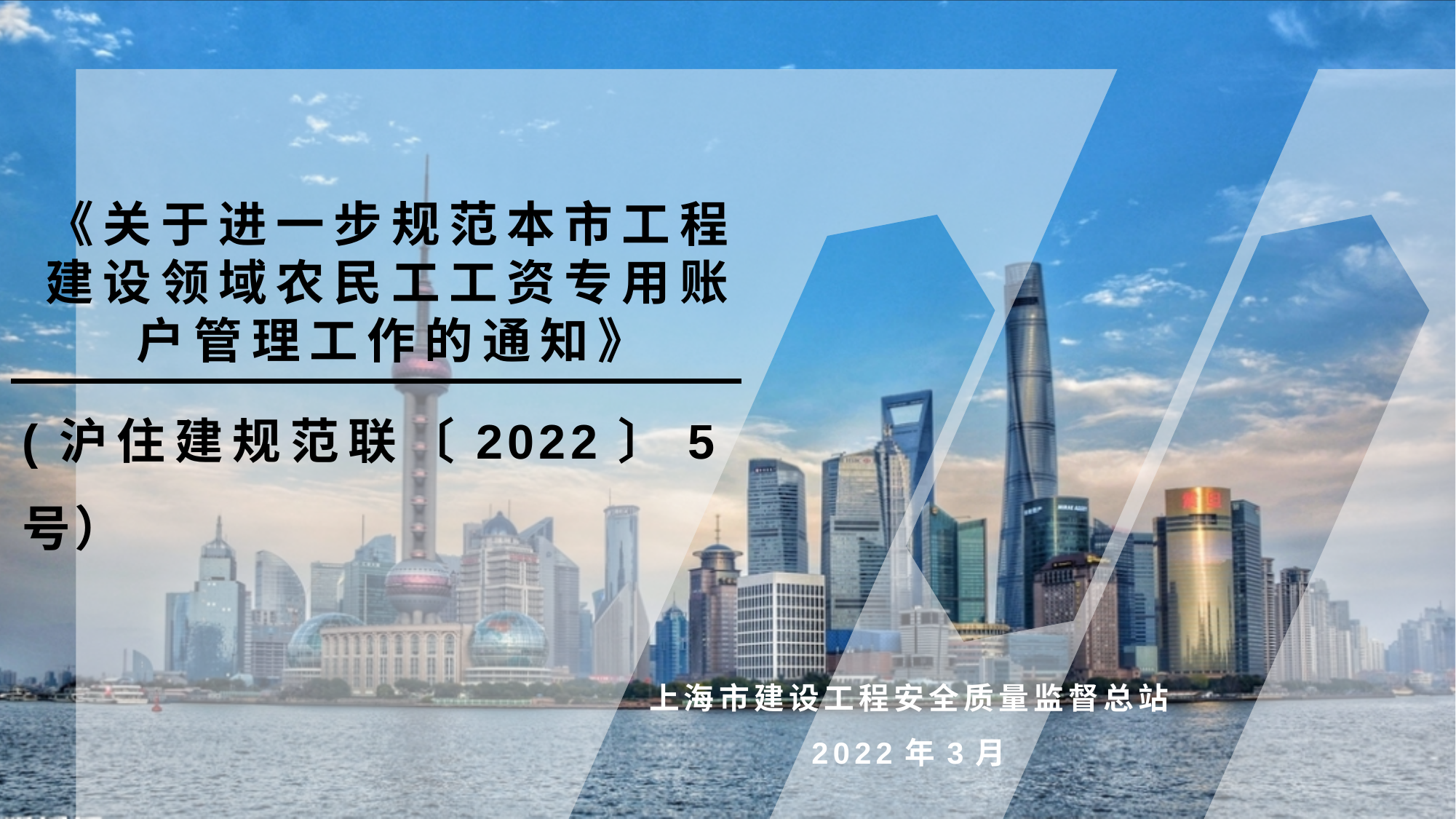

《关于进一步规范本市工程建设领域农民工工资专用账户管理工作的通知》
(沪住建规范联〔2022〕5号）
上海市建设工程安全质量监督总站
2022年3月